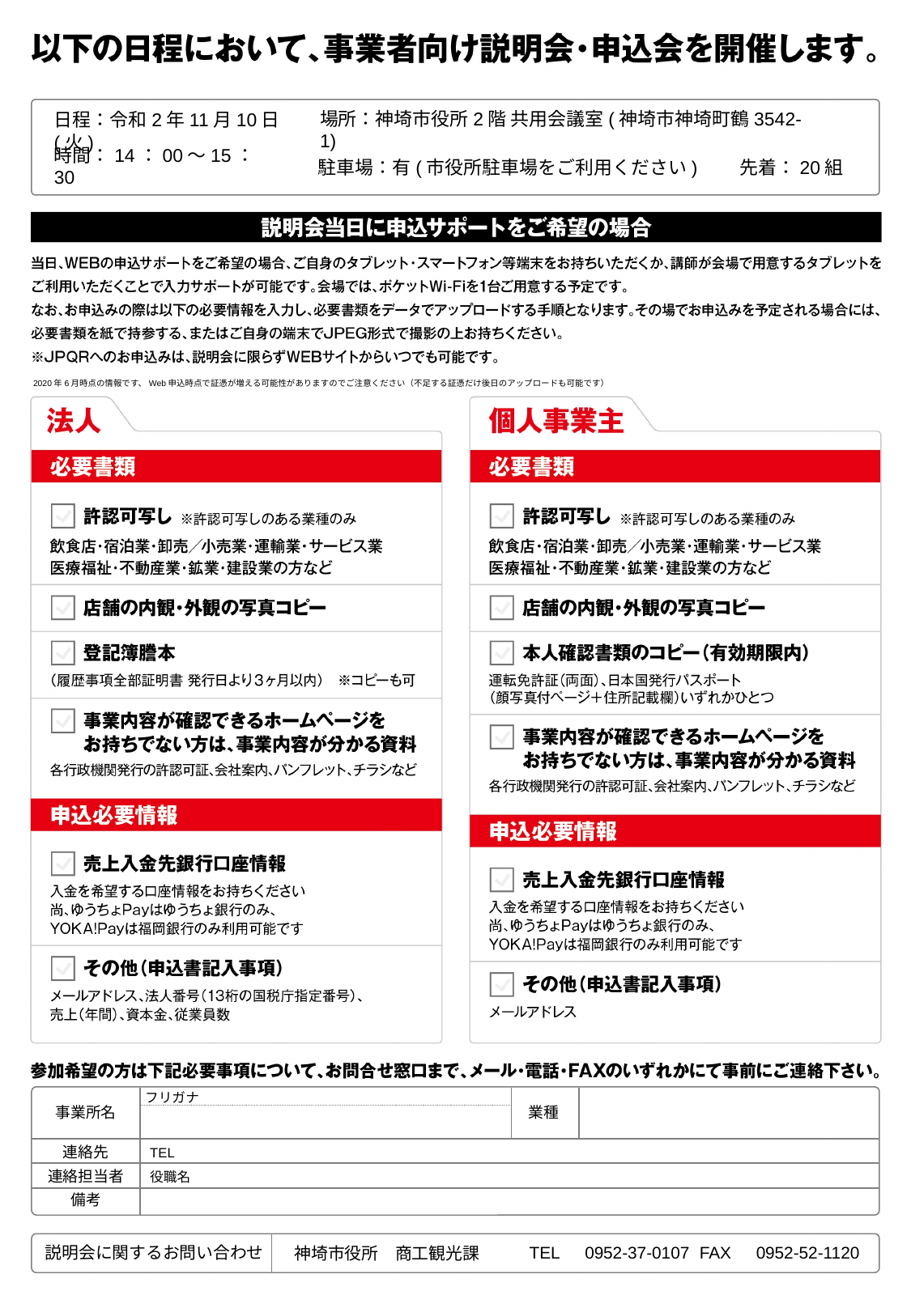

場所：神埼市役所2階 共用会議室(神埼市神埼町鶴3542-1)
日程：令和2年11月10日(火)
時間：14：00～15：30
駐車場：有(市役所駐車場をご利用ください)　　先着：20組
編集可能範囲
2020年6月時点の情報です、Web申込時点で証憑が増える可能性がありますのでご注意ください（不足する証憑だけ後日のアップロードも可能です）

フリガナ
業種
事業所名
連絡先
TEL
連絡担当者
役職名
備考

説明会に関するお問い合わせ
TEL　0952-37-0107
FAX　0952-52-1120
編集可能範囲
神埼市役所　商工観光課